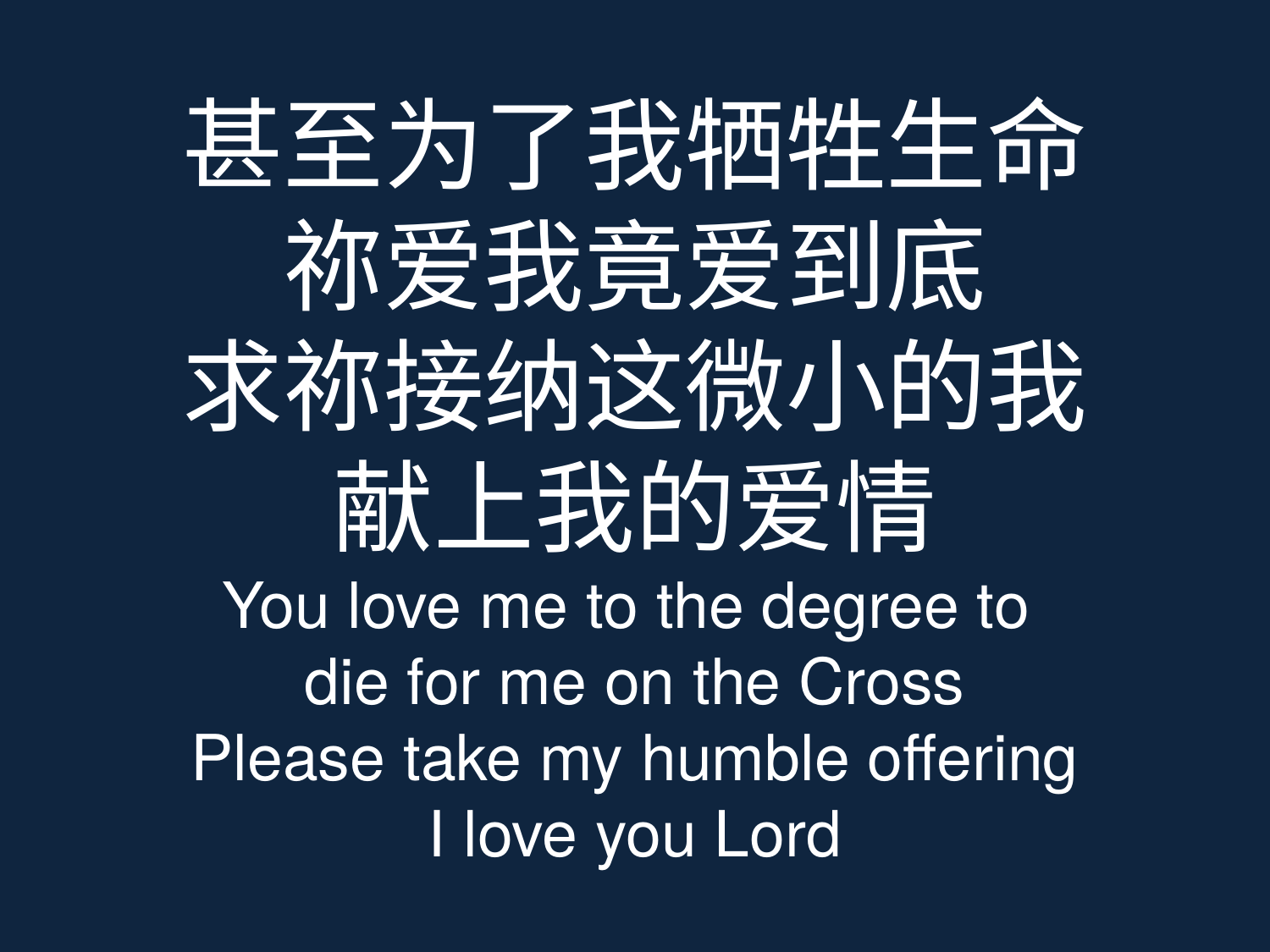

# 甚至为了我牺牲生命 祢爱我竟爱到底 求祢接纳这微小的我 献上我的爱情
You love me to the degree to
die for me on the Cross
Please take my humble offering
I love you Lord